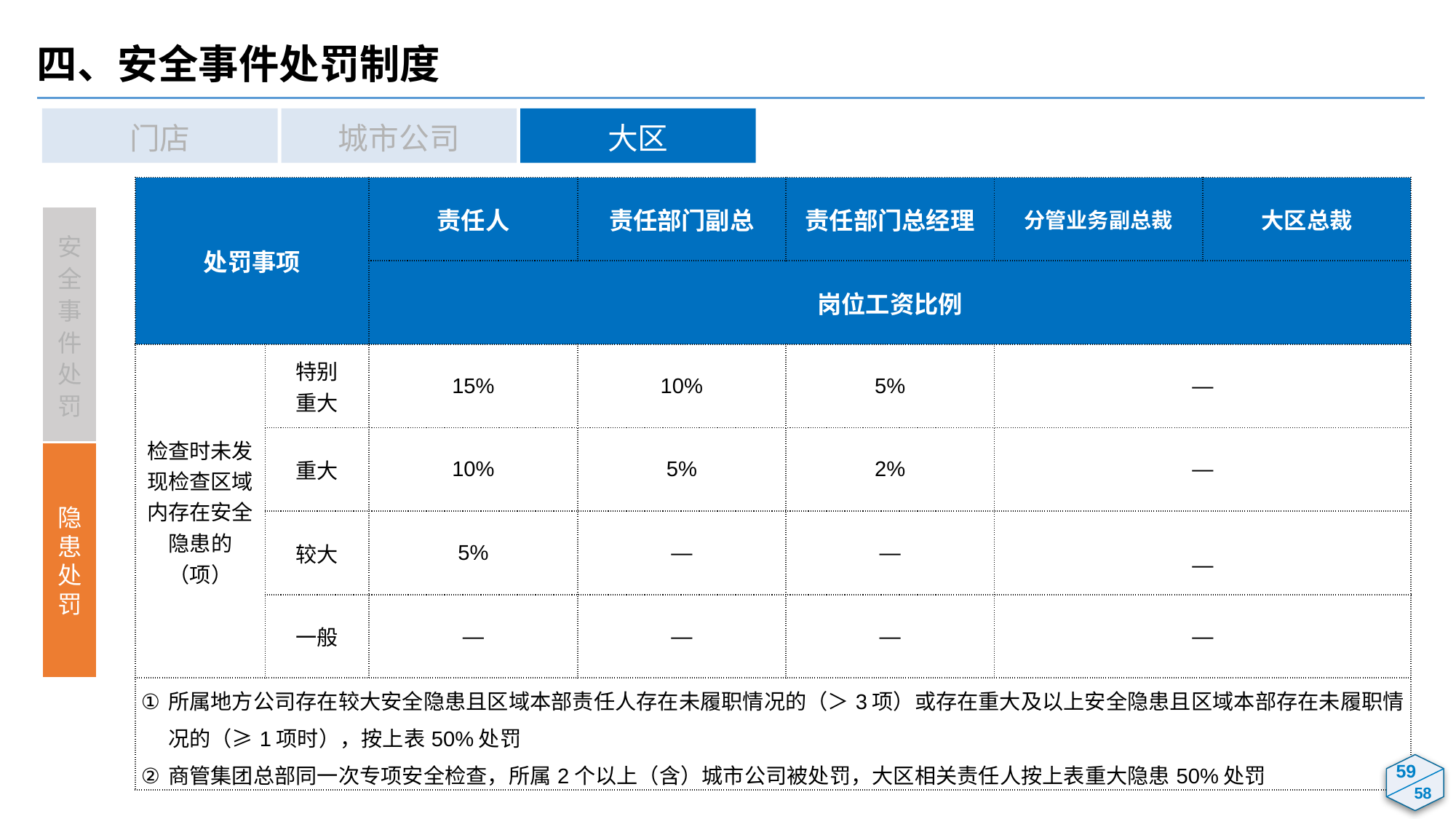

四、安全事件处罚制度
门店
城市公司
大区
| 处罚事项 |  | 责任人 | 责任部门副总 | 责任部门总经理 | 分管业务副总裁 | 大区总裁 |
| --- | --- | --- | --- | --- | --- | --- |
|  |  | 岗位工资比例 |  |  |  |  |
| 检查时未发现检查区域内存在安全隐患的（项） | 特别 重大 | 15% | 10% | 5% | — |  |
|  | 重大 | 10% | 5% | 2% | — |  |
|  | 较大 | 5% | — | — | — |  |
|  | 一般 | — | — | — | — |  |
| 所属地方公司存在较大安全隐患且区域本部责任人存在未履职情况的（＞3项）或存在重大及以上安全隐患且区域本部存在未履职情况的（≥1项时），按上表50%处罚 商管集团总部同一次专项安全检查，所属2个以上（含）城市公司被处罚，大区相关责任人按上表重大隐患50%处罚 |  |  |  |  |  |  |
安全事件处罚
隐患处罚
56
59

58